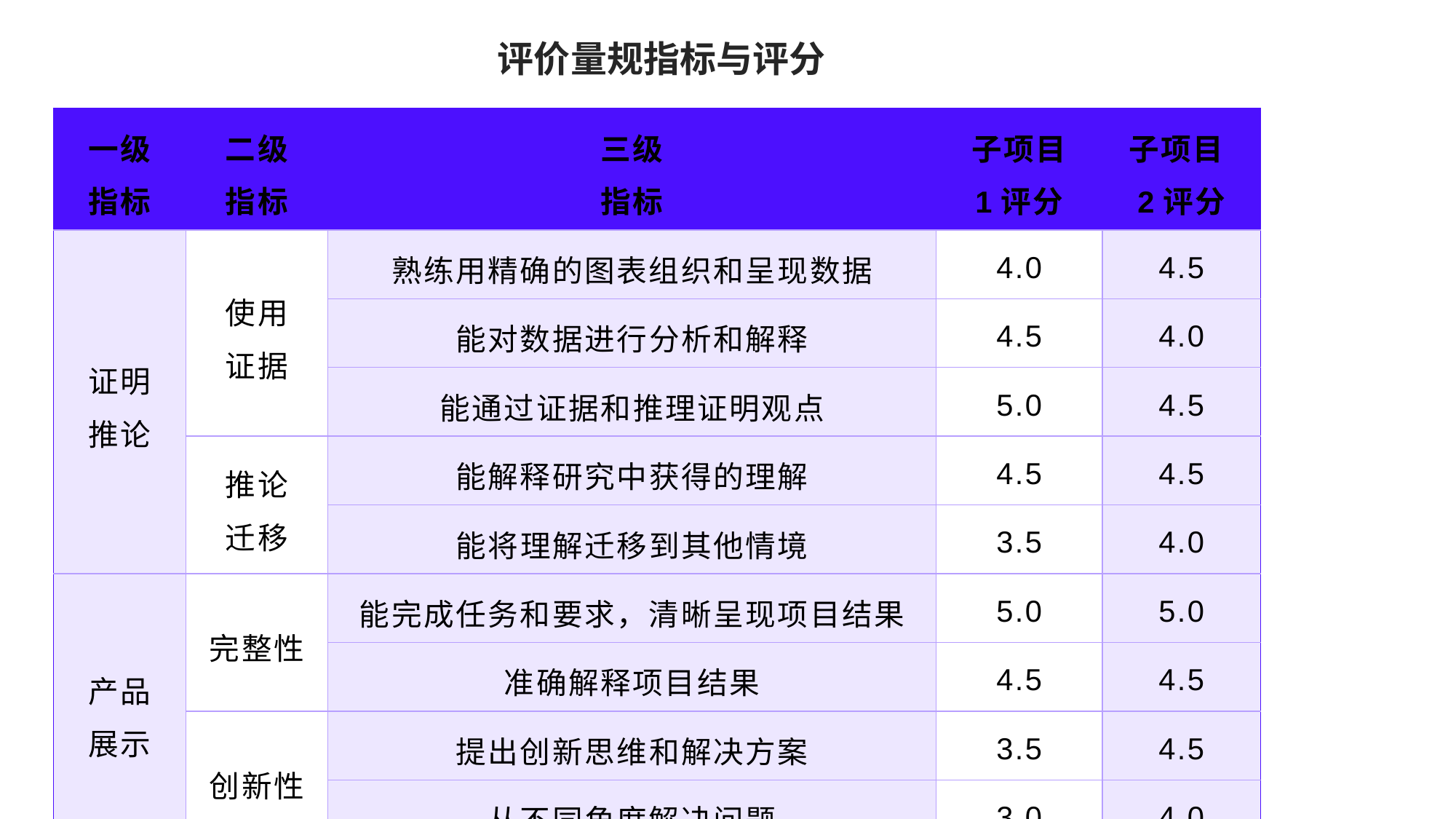

# 评价量规指标与评分
| 一级 指标 | 二级 指标 | 三级 指标 | 子项目 1评分 | 子项目2评分 |
| --- | --- | --- | --- | --- |
| 证明 推论 | 使用 证据 | 熟练用精确的图表组织和呈现数据 | 4.0 | 4.5 |
|  |  | 能对数据进行分析和解释 | 4.5 | 4.0 |
|  |  | 能通过证据和推理证明观点 | 5.0 | 4.5 |
|  | 推论 迁移 | 能解释研究中获得的理解 | 4.5 | 4.5 |
|  |  | 能将理解迁移到其他情境 | 3.5 | 4.0 |
| 产品 展示 | 完整性 | 能完成任务和要求，清晰呈现项目结果 | 5.0 | 5.0 |
|  |  | 准确解释项目结果 | 4.5 | 4.5 |
|  | 创新性 | 提出创新思维和解决方案 | 3.5 | 4.5 |
|  |  | 从不同角度解决问题 | 3.0 | 4.0 |